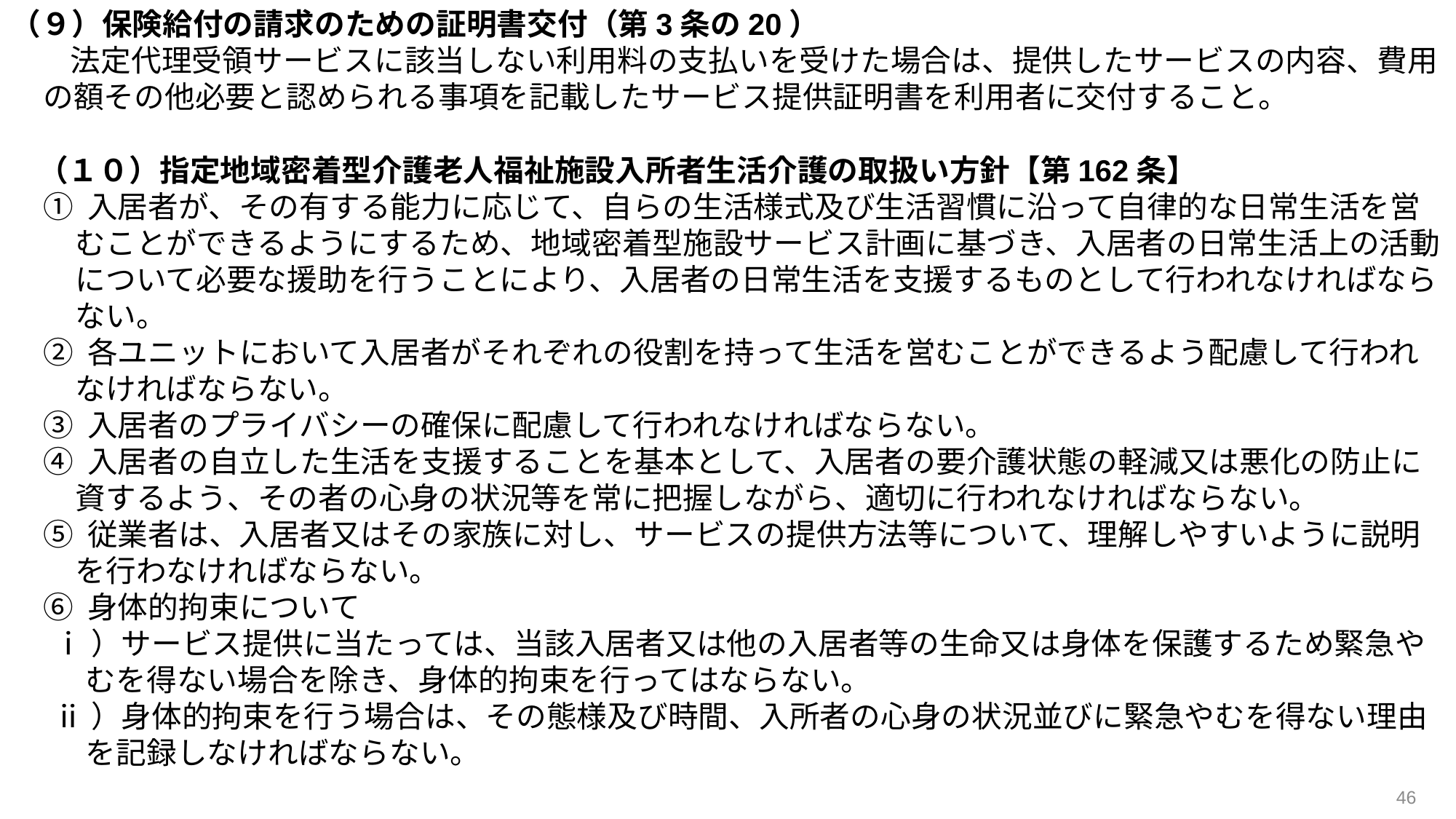

（９）保険給付の請求のための証明書交付（第3条の20）
法定代理受領サービスに該当しない利用料の支払いを受けた場合は、提供したサービスの内容、費用の額その他必要と認められる事項を記載したサービス提供証明書を利用者に交付すること。

（１０）指定地域密着型介護老人福祉施設入所者生活介護の取扱い方針【第162条】
① 入居者が、その有する能力に応じて、自らの生活様式及び生活習慣に沿って自律的な日常生活を営むことができるようにするため、地域密着型施設サービス計画に基づき、入居者の日常生活上の活動について必要な援助を行うことにより、入居者の日常生活を支援するものとして行われなければならない。
② 各ユニットにおいて入居者がそれぞれの役割を持って生活を営むことができるよう配慮して行われなければならない。
③ 入居者のプライバシーの確保に配慮して行われなければならない。
④ 入居者の自立した生活を支援することを基本として、入居者の要介護状態の軽減又は悪化の防止に資するよう、その者の心身の状況等を常に把握しながら、適切に行われなければならない。
⑤ 従業者は、入居者又はその家族に対し、サービスの提供方法等について、理解しやすいように説明を行わなければならない。
⑥ 身体的拘束について
ⅰ）サービス提供に当たっては、当該入居者又は他の入居者等の生命又は身体を保護するため緊急やむを得ない場合を除き、身体的拘束を行ってはならない。
ⅱ）身体的拘束を行う場合は、その態様及び時間、入所者の心身の状況並びに緊急やむを得ない理由を記録しなければならない。

46